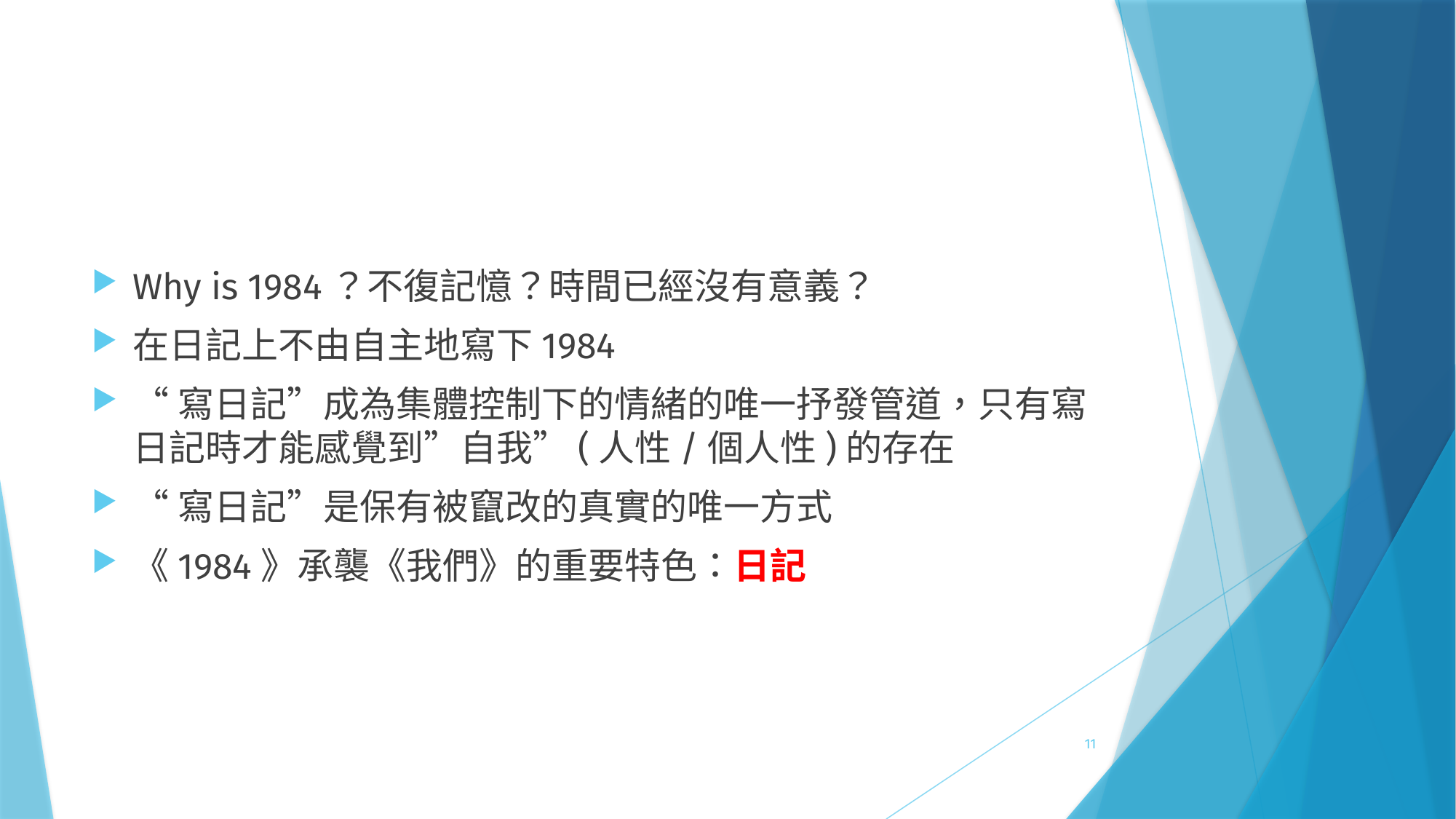

#
Why is 1984？不復記憶？時間已經沒有意義？
在日記上不由自主地寫下1984
“寫日記”成為集體控制下的情緒的唯一抒發管道，只有寫日記時才能感覺到”自我”(人性/個人性)的存在
“寫日記”是保有被竄改的真實的唯一方式
《1984》承襲《我們》的重要特色：日記
11